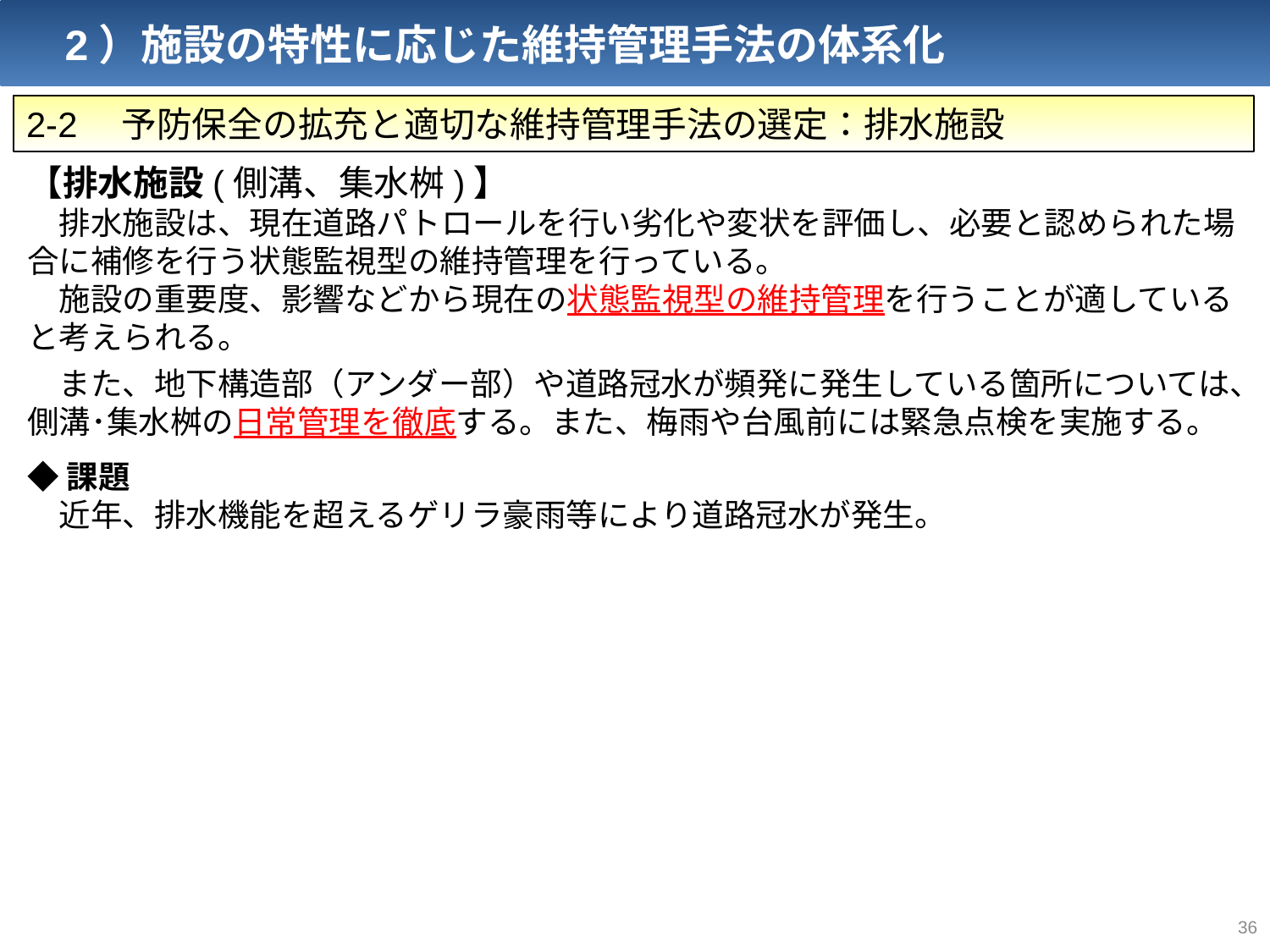

2）施設の特性に応じた維持管理手法の体系化
2-2　予防保全の拡充と適切な維持管理手法の選定：排水施設
【排水施設(側溝、集水桝)】
　排水施設は、現在道路パトロールを行い劣化や変状を評価し、必要と認められた場合に補修を行う状態監視型の維持管理を行っている。
　施設の重要度、影響などから現在の状態監視型の維持管理を行うことが適していると考えられる。

　また、地下構造部（アンダー部）や道路冠水が頻発に発生している箇所については、側溝･集水桝の日常管理を徹底する。また、梅雨や台風前には緊急点検を実施する。

◆課題
　近年、排水機能を超えるゲリラ豪雨等により道路冠水が発生。
36